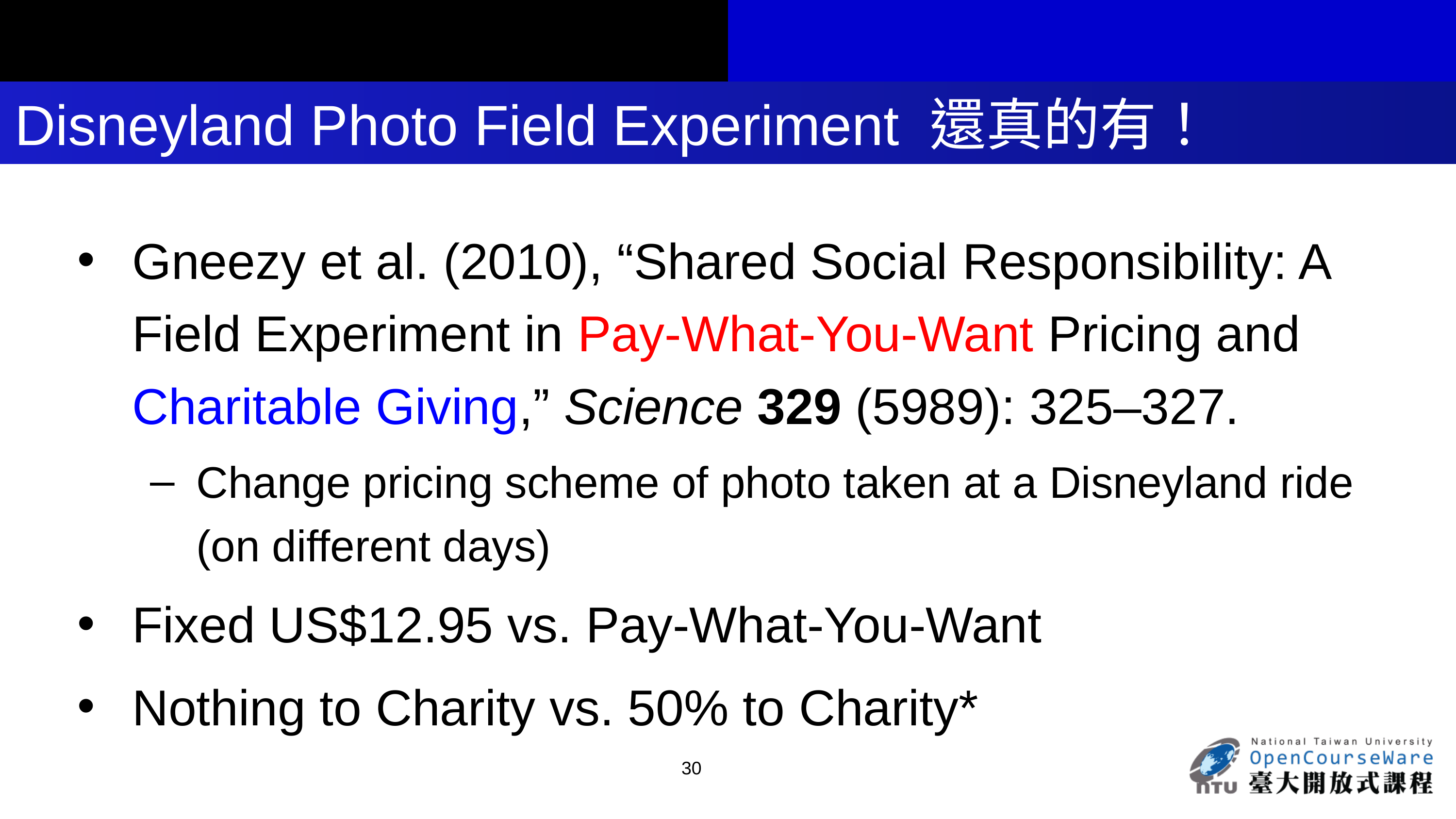

# Disneyland Photo Field Experiment 還真的有！
Gneezy et al. (2010), “Shared Social Responsibility: A Field Experiment in Pay-What-You-Want Pricing and Charitable Giving,” Science 329 (5989): 325–327.
Change pricing scheme of photo taken at a Disneyland ride (on different days)
Fixed US$12.95 vs. Pay-What-You-Want
Nothing to Charity vs. 50% to Charity*